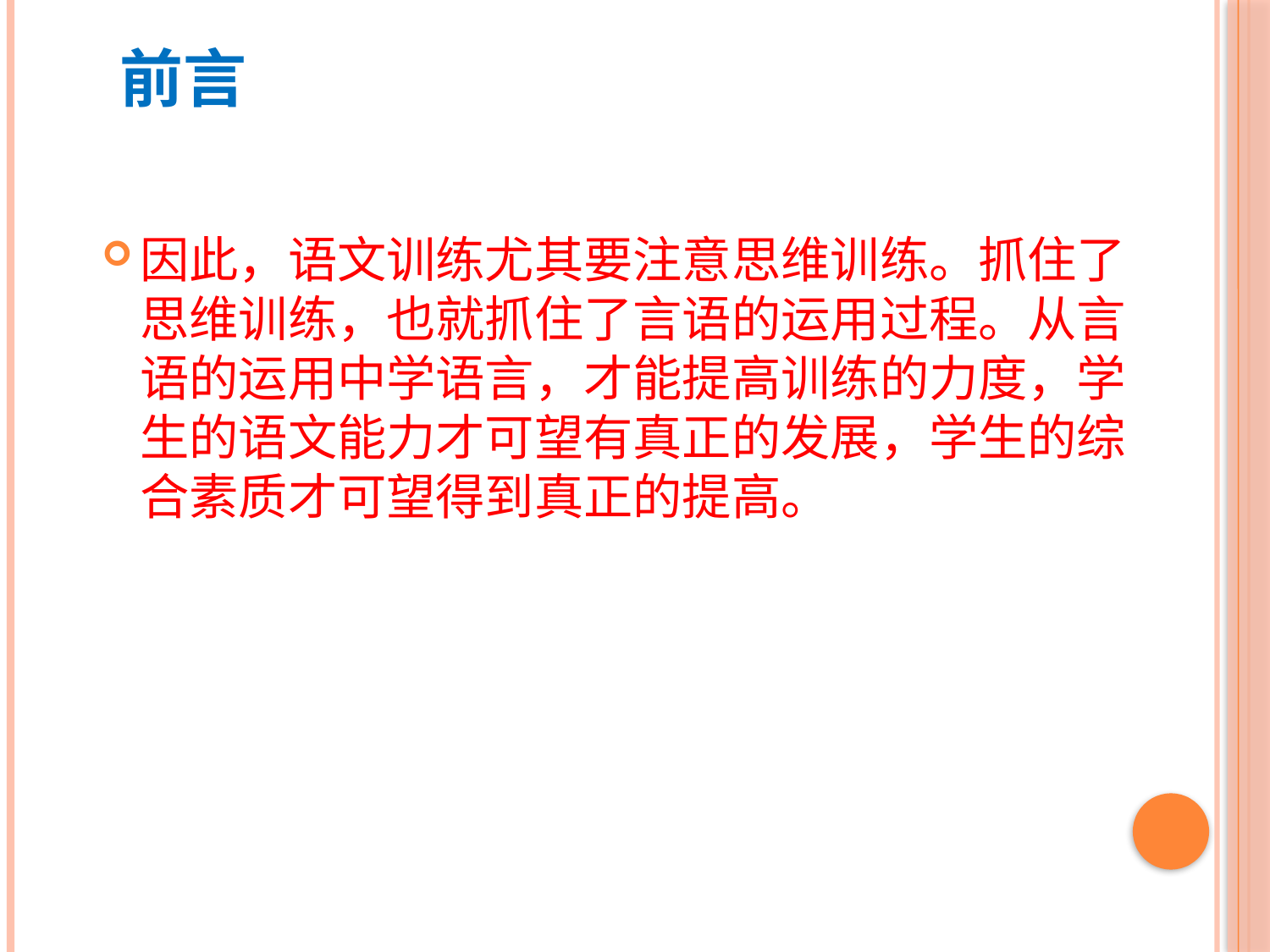

# 前言
因此，语文训练尤其要注意思维训练。抓住了思维训练，也就抓住了言语的运用过程。从言语的运用中学语言，才能提高训练的力度，学生的语文能力才可望有真正的发展，学生的综合素质才可望得到真正的提高。